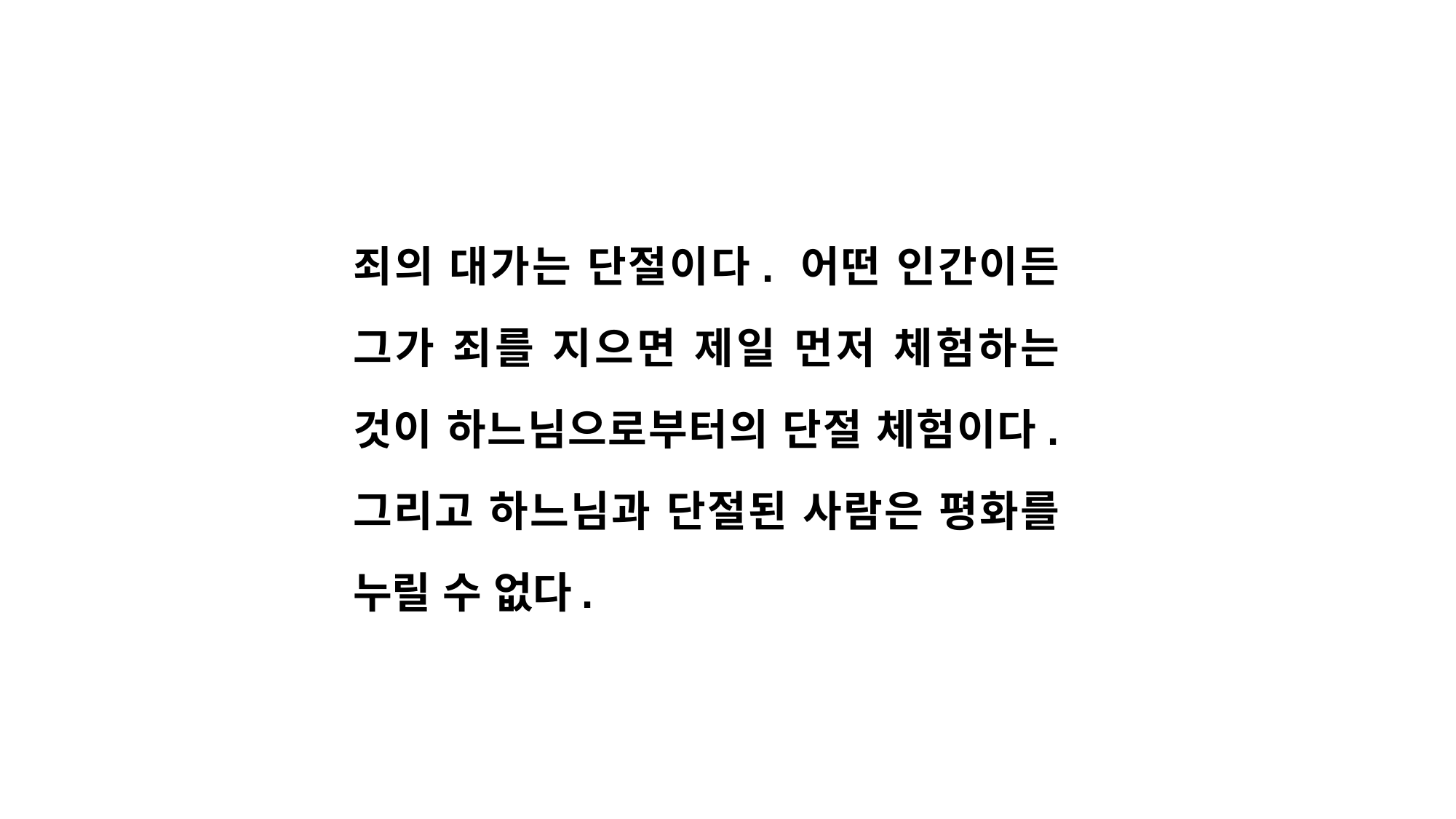

죄의 대가는 단절이다. 어떤 인간이든 그가 죄를 지으면 제일 먼저 체험하는 것이 하느님으로부터의 단절 체험이다. 그리고 하느님과 단절된 사람은 평화를 누릴 수 없다.